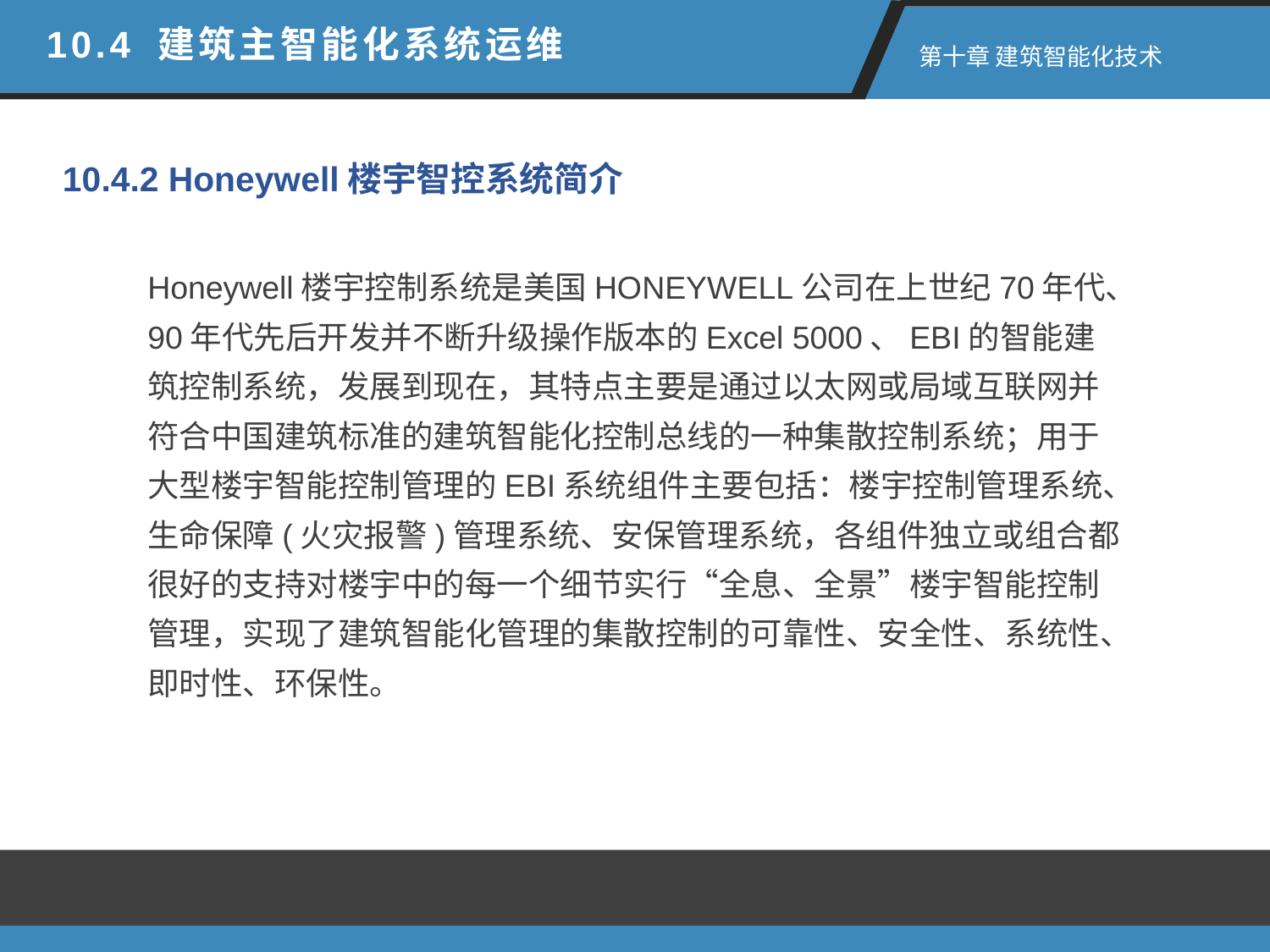

10.4 建筑主智能化系统运维
第十章 建筑智能化技术
10.4.2 Honeywell楼宇智控系统简介
Honeywell楼宇控制系统是美国HONEYWELL公司在上世纪70年代、90年代先后开发并不断升级操作版本的Excel 5000、EBI的智能建筑控制系统，发展到现在，其特点主要是通过以太网或局域互联网并符合中国建筑标准的建筑智能化控制总线的一种集散控制系统；用于大型楼宇智能控制管理的EBI系统组件主要包括：楼宇控制管理系统、生命保障(火灾报警)管理系统、安保管理系统，各组件独立或组合都很好的支持对楼宇中的每一个细节实行“全息、全景”楼宇智能控制管理，实现了建筑智能化管理的集散控制的可靠性、安全性、系统性、即时性、环保性。